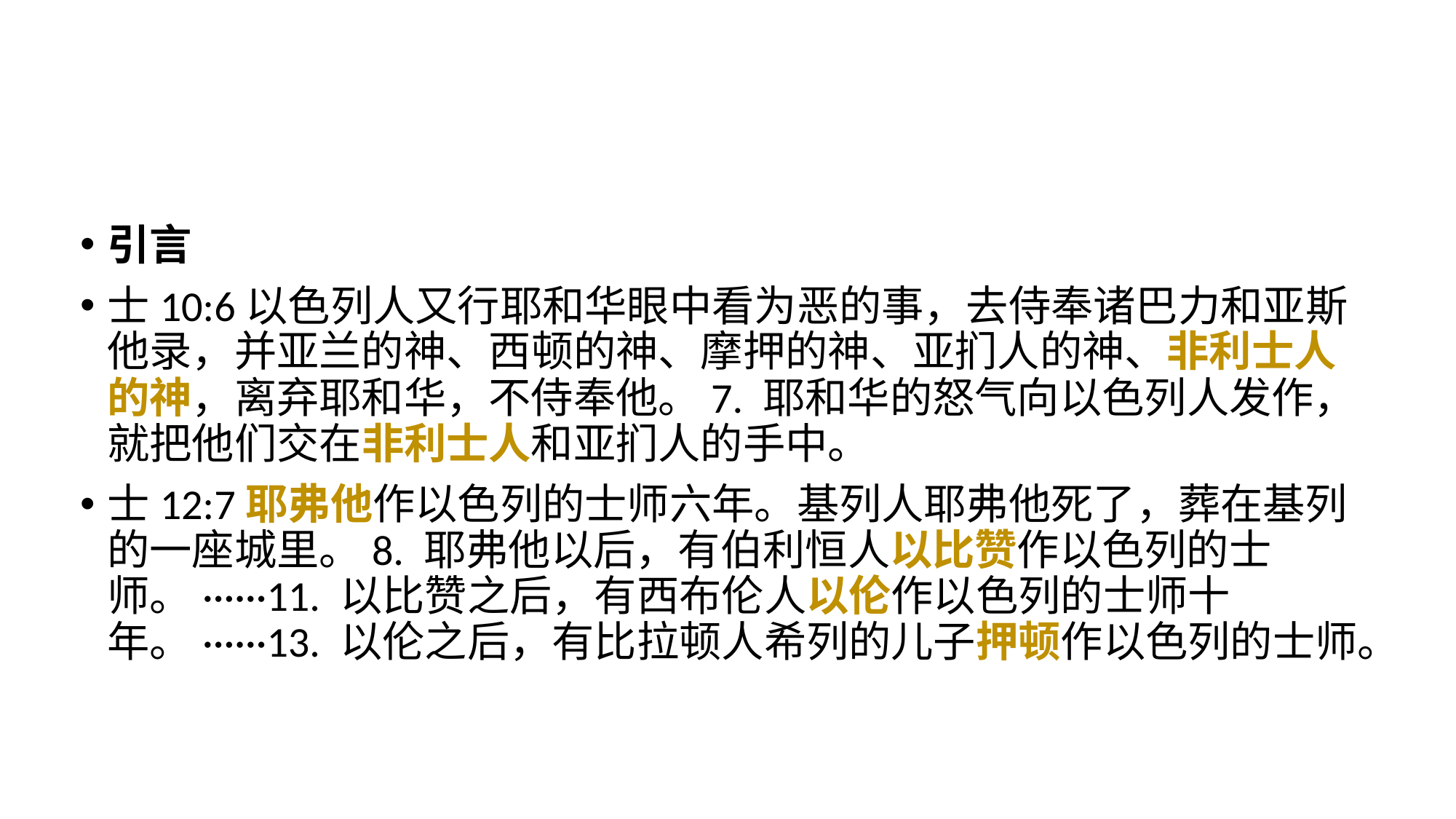

引言
士10:6以色列人又行耶和华眼中看为恶的事，去侍奉诸巴力和亚斯他录，并亚兰的神、西顿的神、摩押的神、亚扪人的神、非利士人的神，离弃耶和华，不侍奉他。7. 耶和华的怒气向以色列人发作，就把他们交在非利士人和亚扪人的手中。
士12:7耶弗他作以色列的士师六年。基列人耶弗他死了，葬在基列的一座城里。8. 耶弗他以后，有伯利恒人以比赞作以色列的士师。······11. 以比赞之后，有西布伦人以伦作以色列的士师十年。······13. 以伦之后，有比拉顿人希列的儿子押顿作以色列的士师。